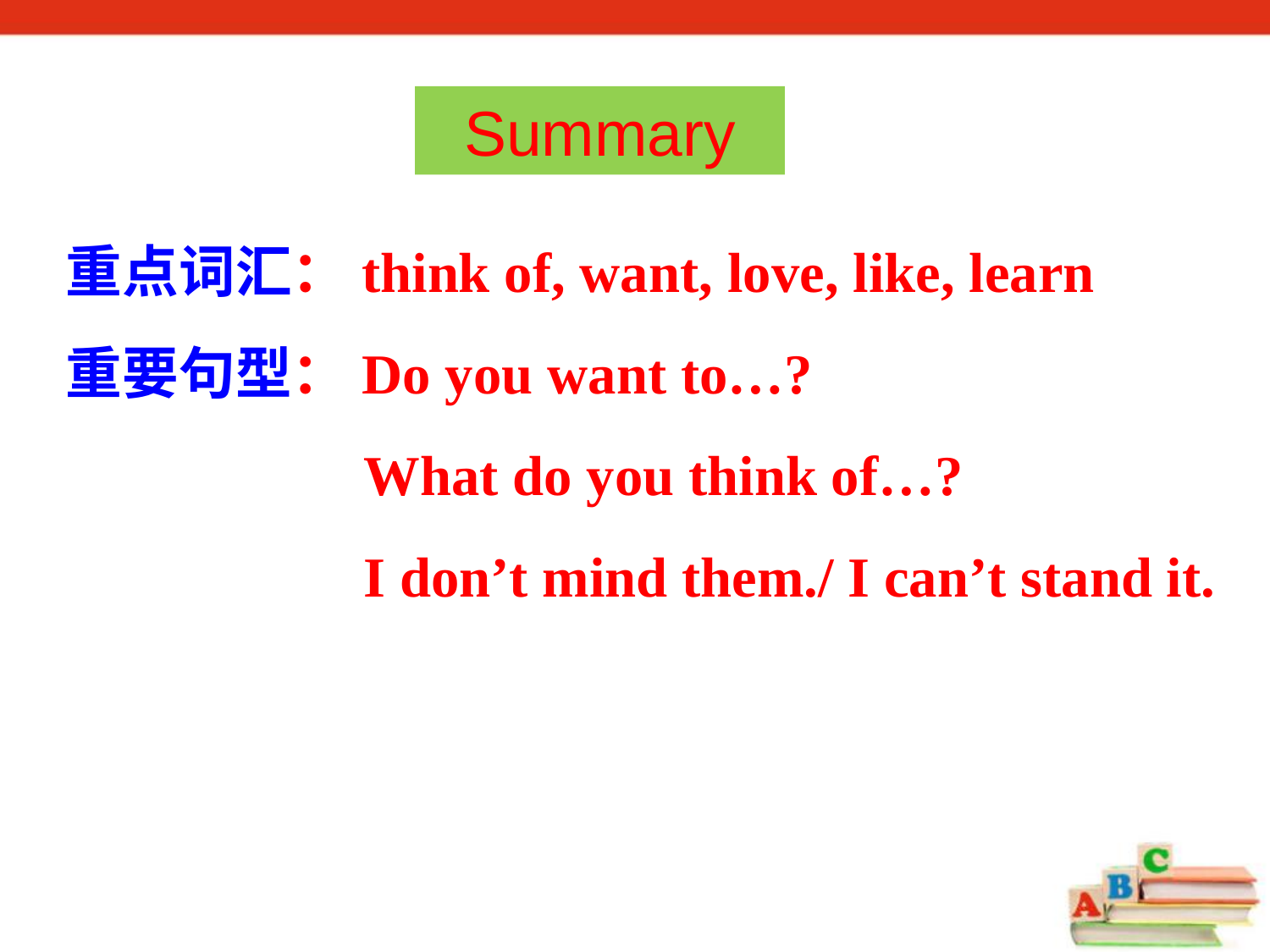

Summary
重点词汇：think of, want, love, like, learn
重要句型：Do you want to…?
                     What do you think of…?
                     I don’t mind them./ I can’t stand it.